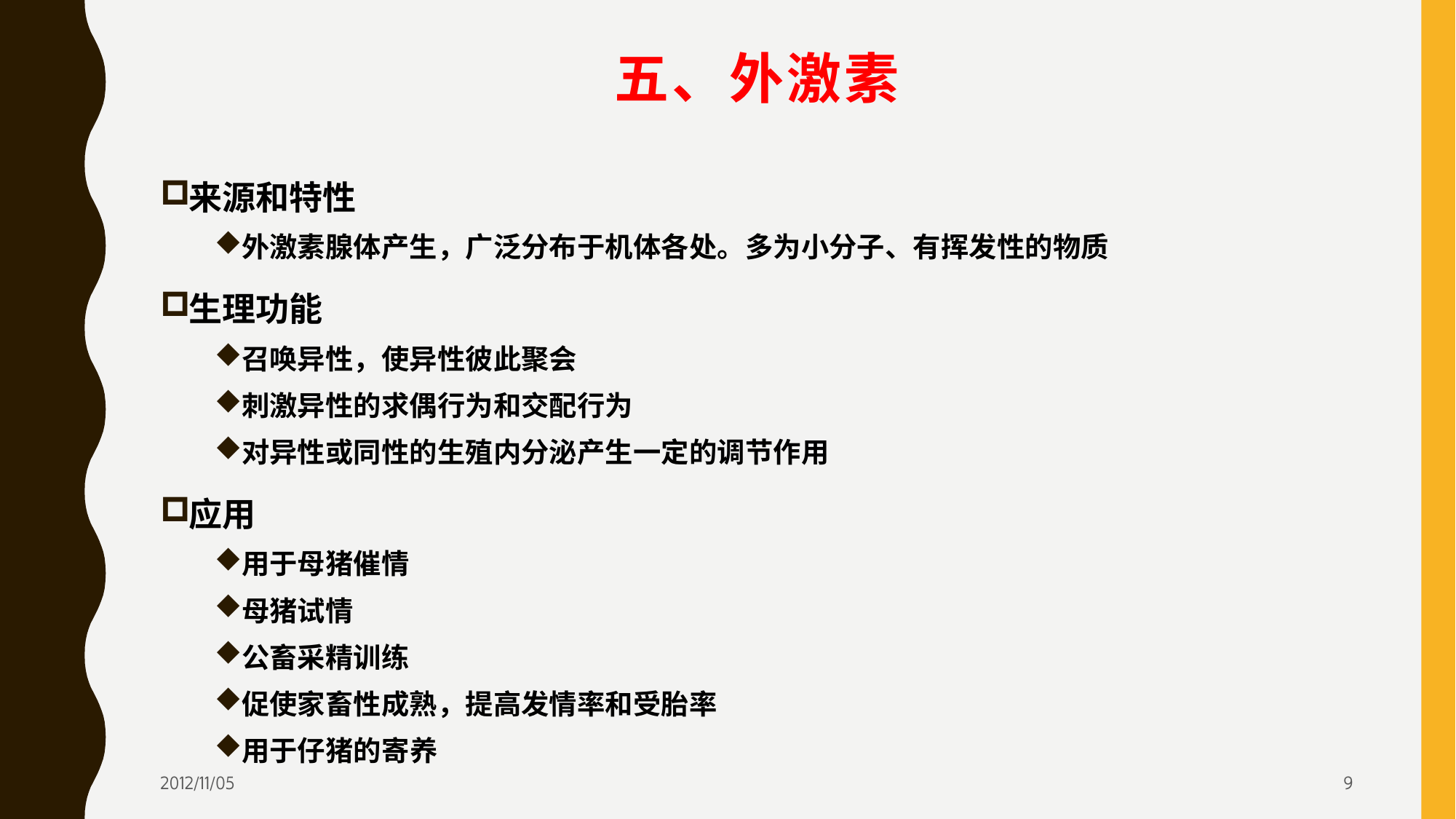

# 五、外激素
来源和特性
外激素腺体产生，广泛分布于机体各处。多为小分子、有挥发性的物质
生理功能
召唤异性，使异性彼此聚会
刺激异性的求偶行为和交配行为
对异性或同性的生殖内分泌产生一定的调节作用
应用
用于母猪催情
母猪试情
公畜采精训练
促使家畜性成熟，提高发情率和受胎率
用于仔猪的寄养

2012/11/05
9